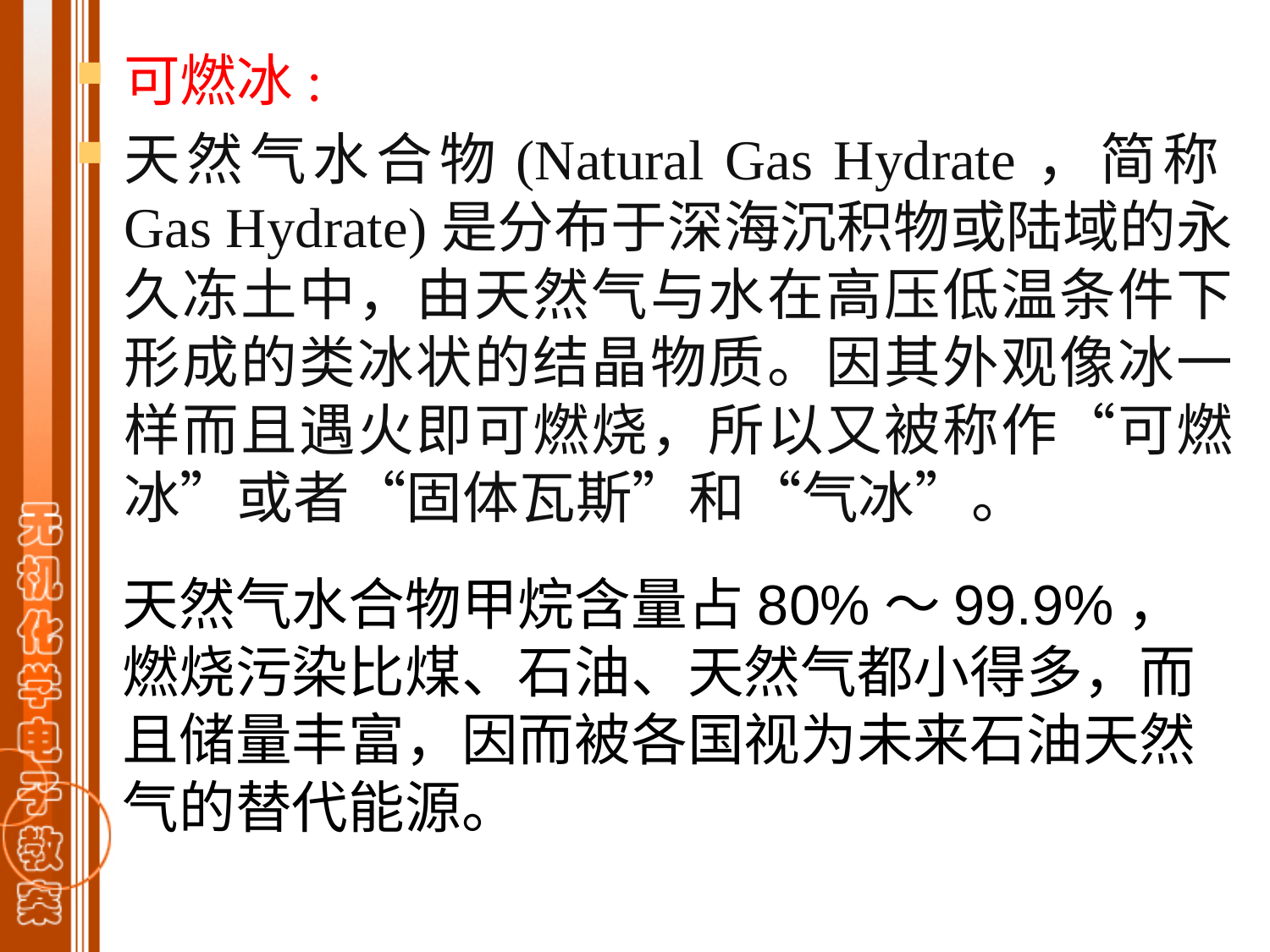

# 可燃冰:
天然气水合物(Natural Gas Hydrate，简称Gas Hydrate)是分布于深海沉积物或陆域的永久冻土中，由天然气与水在高压低温条件下形成的类冰状的结晶物质。因其外观像冰一样而且遇火即可燃烧，所以又被称作“可燃冰”或者“固体瓦斯”和“气冰”。
天然气水合物甲烷含量占80%～99.9%，燃烧污染比煤、石油、天然气都小得多，而且储量丰富，因而被各国视为未来石油天然气的替代能源。